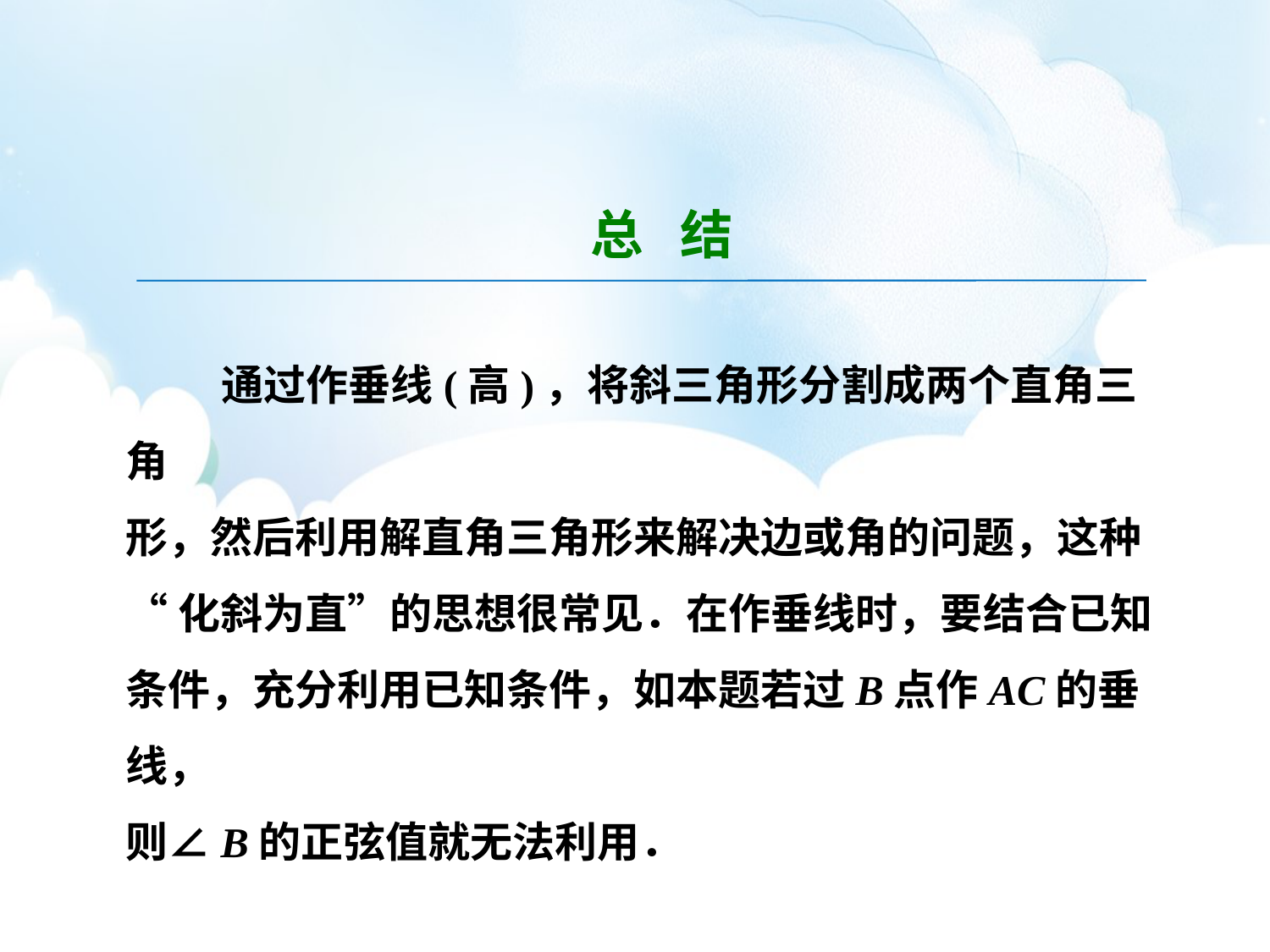

总   结
         通过作垂线(高)，将斜三角形分割成两个直角三角
形，然后利用解直角三角形来解决边或角的问题，这种
“化斜为直”的思想很常见．在作垂线时，要结合已知
条件，充分利用已知条件，如本题若过B点作AC的垂线，
则∠B的正弦值就无法利用．